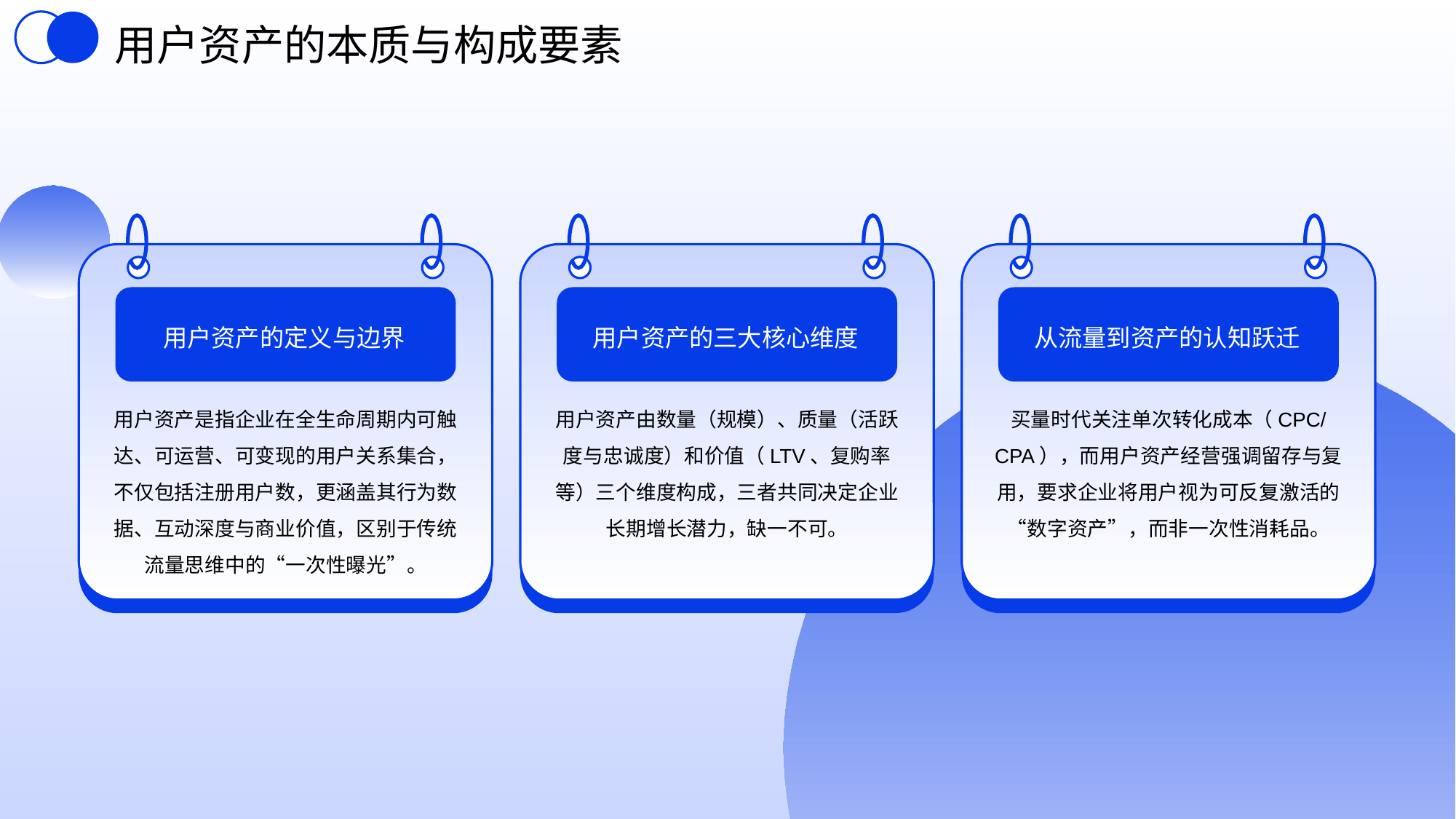

用户资产的本质与构成要素

用户资产的定义与边界
用户资产的三大核心维度
从流量到资产的认知跃迁

用户资产是指企业在全生命周期内可触达、可运营、可变现的用户关系集合，不仅包括注册用户数，更涵盖其行为数据、互动深度与商业价值，区别于传统流量思维中的“一次性曝光”。
用户资产由数量（规模）、质量（活跃度与忠诚度）和价值（LTV、复购率等）三个维度构成，三者共同决定企业长期增长潜力，缺一不可。
买量时代关注单次转化成本（CPC/CPA），而用户资产经营强调留存与复用，要求企业将用户视为可反复激活的“数字资产”，而非一次性消耗品。